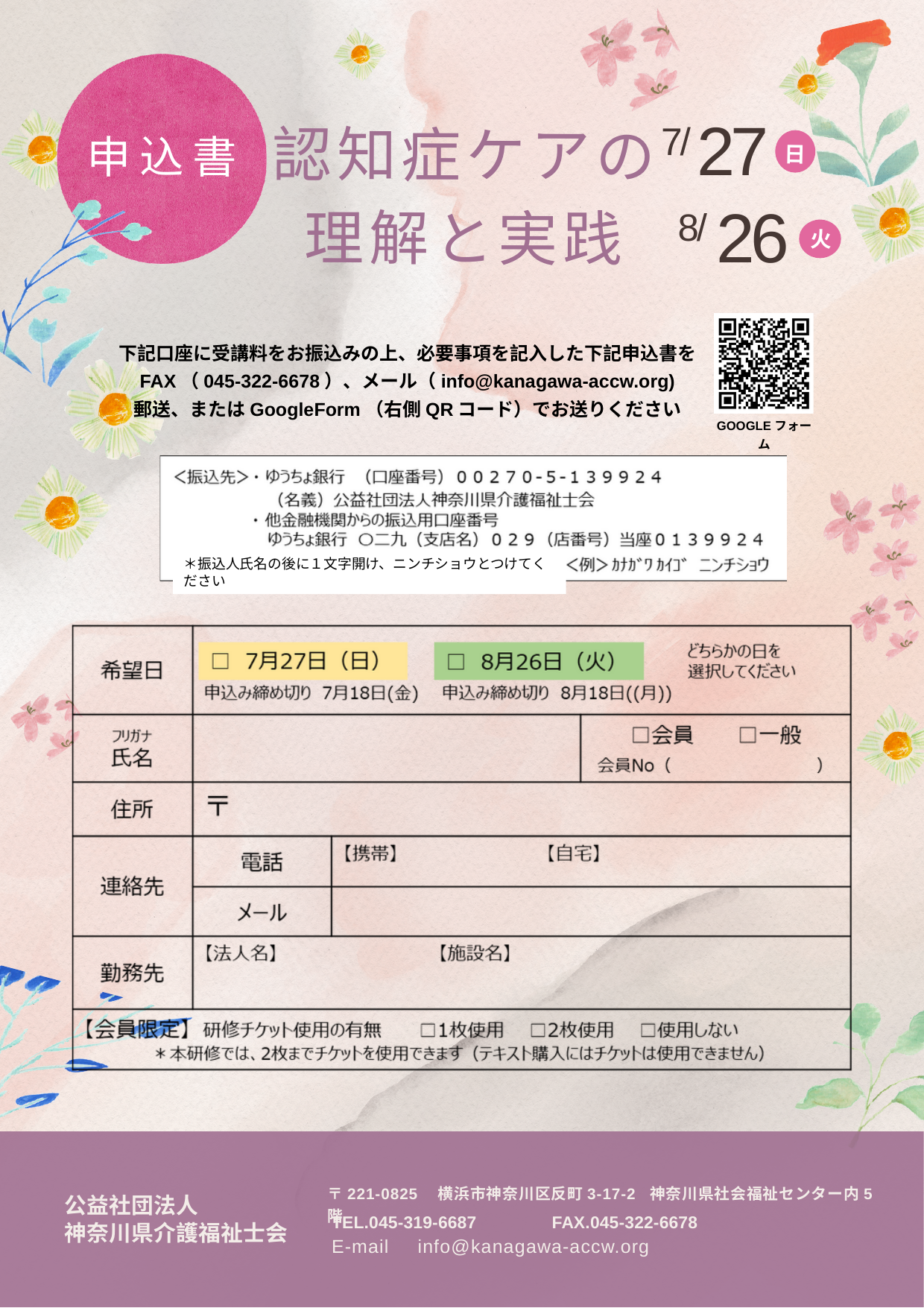

27
7/

日
認知症ケアの
理解と実践

申込書
26
8/

火

下記口座に受講料をお振込みの上、必要事項を記入した下記申込書を
FAX（045-322-6678）、メール（info@kanagawa-accw.org)
郵送、またはGoogleForm（右側QRコード）でお送りください

GOOGLEフォーム

＊振込人氏名の後に１文字開け、ニンチショウとつけてください

〒221-0825　横浜市神奈川区反町3-17-2  神奈川県社会福祉センター内5階
公益社団法人
神奈川県介護福祉士会
TEL.045-319-6687
FAX.045-322-6678
E-mail　info@kanagawa-accw.org